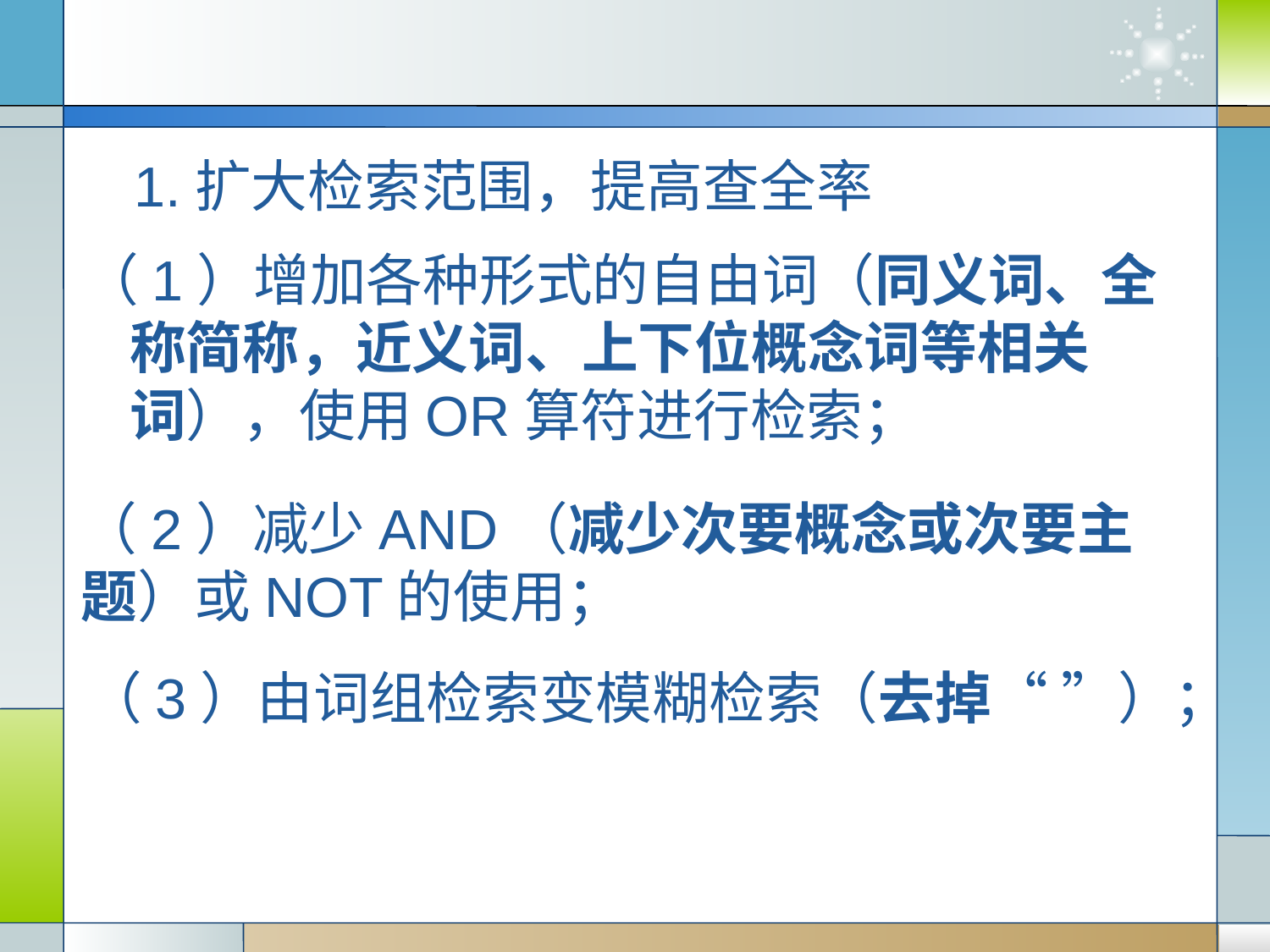

1.扩大检索范围，提高查全率
（1）增加各种形式的自由词（同义词、全称简称，近义词、上下位概念词等相关词），使用OR算符进行检索；
（2）减少AND（减少次要概念或次要主题）或NOT的使用；
（3）由词组检索变模糊检索（去掉“ ”）；